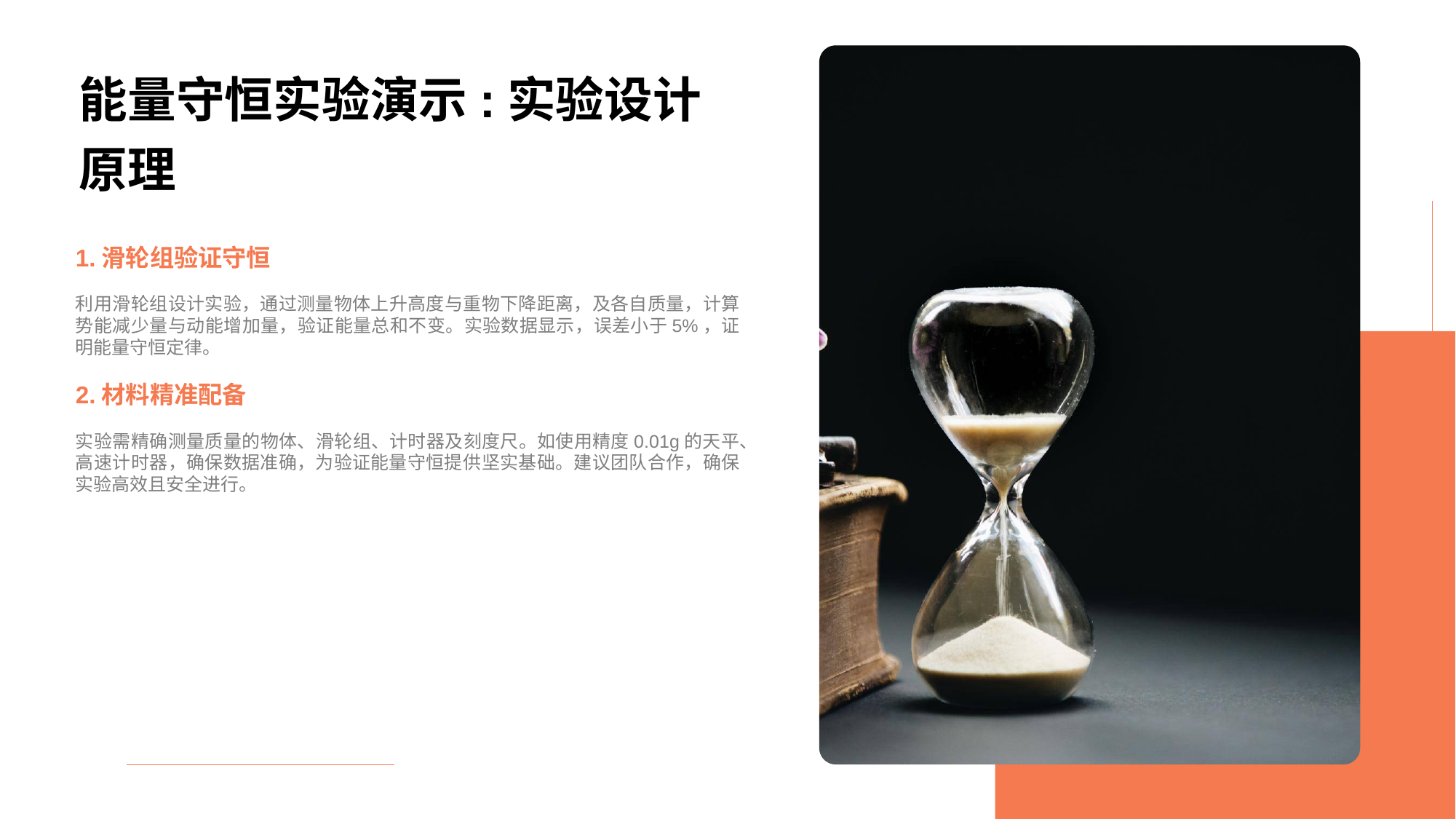

能量守恒实验演示:实验设计原理

1.滑轮组验证守恒
利用滑轮组设计实验，通过测量物体上升高度与重物下降距离，及各自质量，计算势能减少量与动能增加量，验证能量总和不变。实验数据显示，误差小于5%，证明能量守恒定律。
2.材料精准配备
实验需精确测量质量的物体、滑轮组、计时器及刻度尺。如使用精度0.01g的天平、高速计时器，确保数据准确，为验证能量守恒提供坚实基础。建议团队合作，确保实验高效且安全进行。